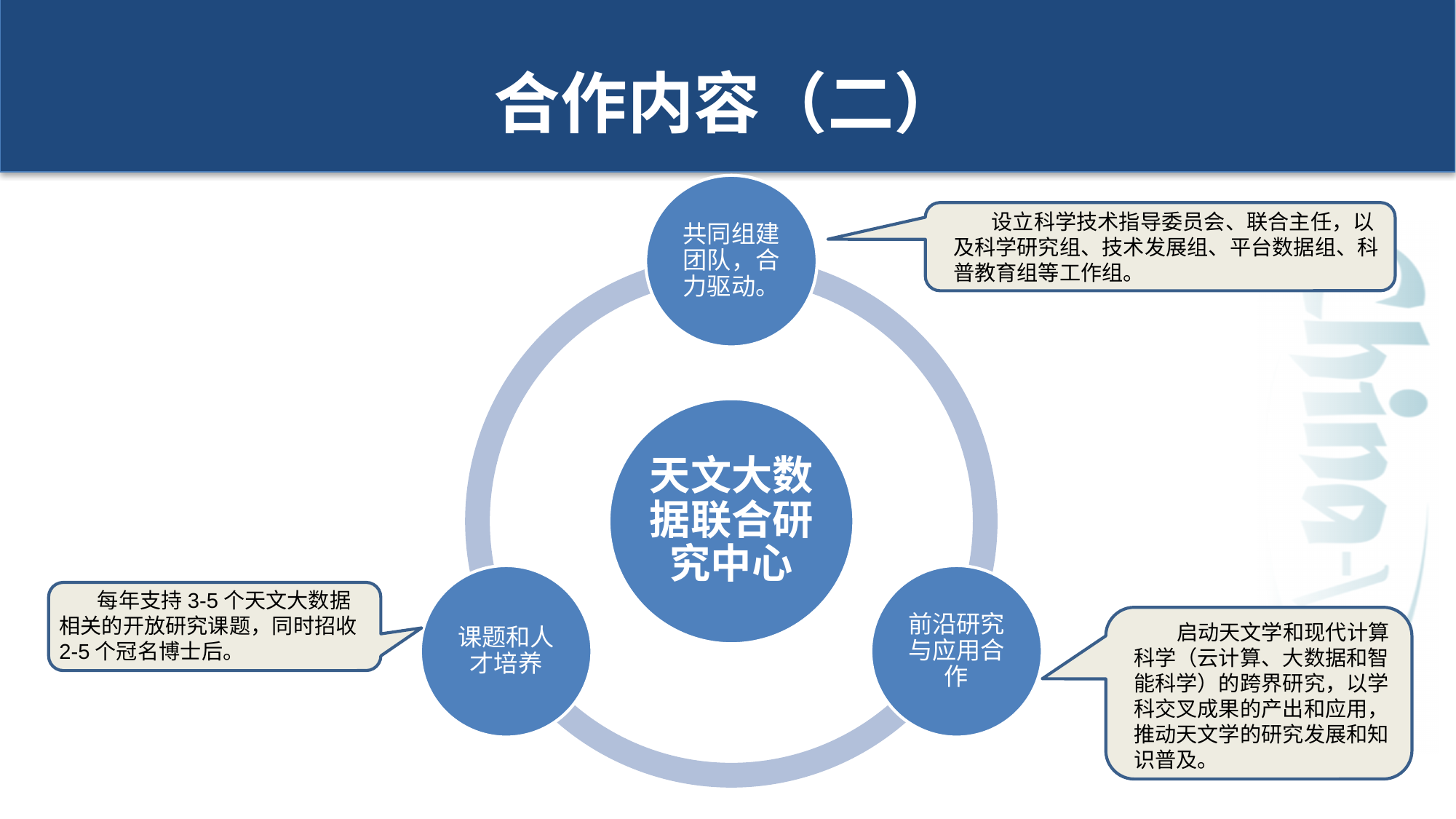

# 合作内容（二）
天文大数据联合研究中心
共同组建团队，合力驱动。
前沿研究与应用合作
课题和人才培养

       设立科学技术指导委员会、联合主任，以及科学研究组、技术发展组、平台数据组、科普教育组等工作组。
       每年支持3-5个天文大数据相关的开放研究课题，同时招收2-5个冠名博士后。

        启动天文学和现代计算科学（云计算、大数据和智能科学）的跨界研究，以学科交叉成果的产出和应用，推动天文学的研究发展和知识普及。